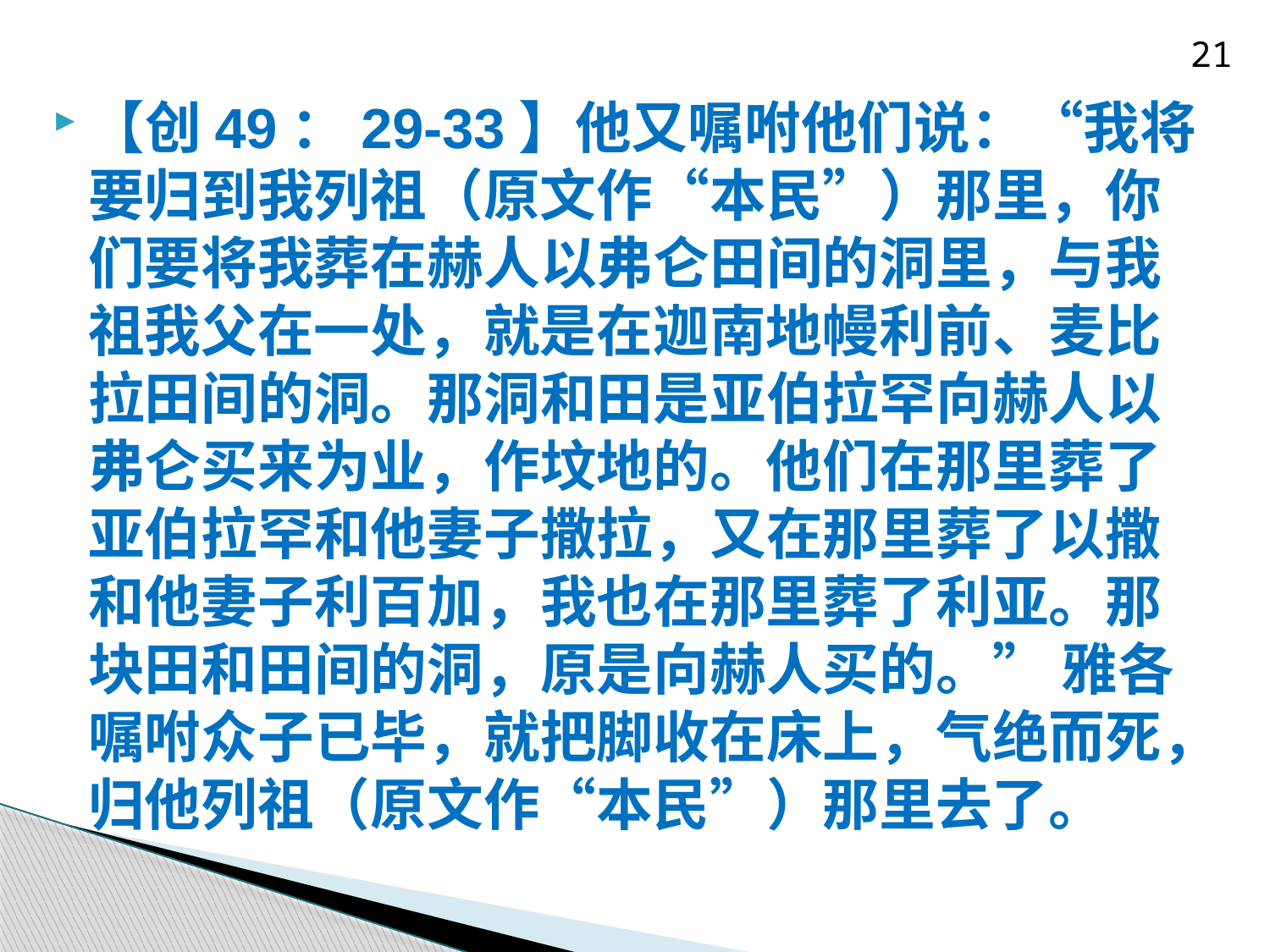

21
【创49：29-33】他又嘱咐他们说：“我将要归到我列祖（原文作“本民”）那里，你们要将我葬在赫人以弗仑田间的洞里，与我祖我父在一处，就是在迦南地幔利前、麦比拉田间的洞。那洞和田是亚伯拉罕向赫人以弗仑买来为业，作坟地的。他们在那里葬了亚伯拉罕和他妻子撒拉，又在那里葬了以撒和他妻子利百加，我也在那里葬了利亚。那块田和田间的洞，原是向赫人买的。” 雅各嘱咐众子已毕，就把脚收在床上，气绝而死，归他列祖（原文作“本民”）那里去了。